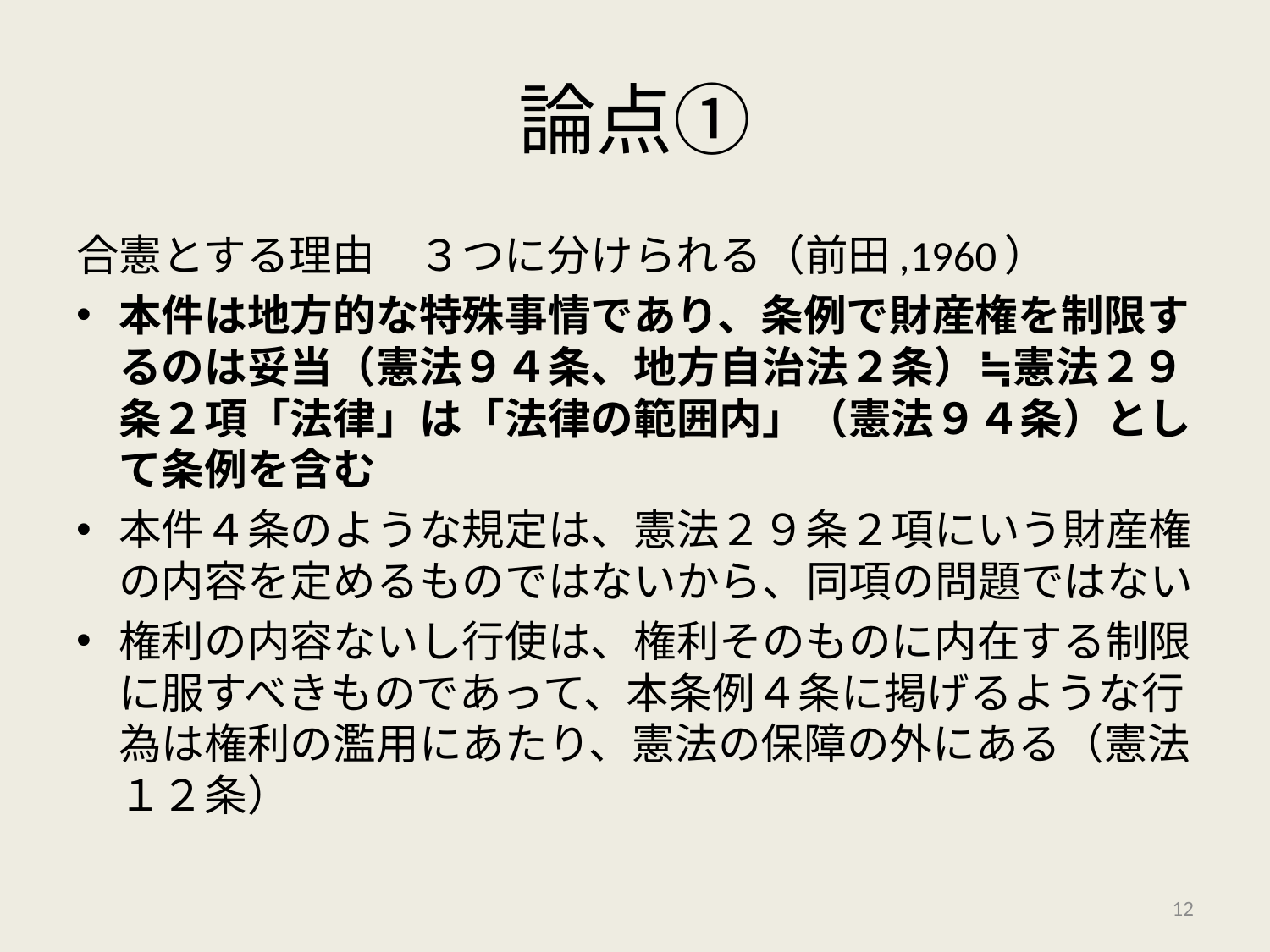

# 論点①
合憲とする理由　３つに分けられる（前田,1960）
本件は地方的な特殊事情であり、条例で財産権を制限するのは妥当（憲法９４条、地方自治法２条）≒憲法２９条２項「法律」は「法律の範囲内」（憲法９４条）として条例を含む
本件４条のような規定は、憲法２９条２項にいう財産権の内容を定めるものではないから、同項の問題ではない
権利の内容ないし行使は、権利そのものに内在する制限に服すべきものであって、本条例４条に掲げるような行為は権利の濫用にあたり、憲法の保障の外にある（憲法１２条）

12